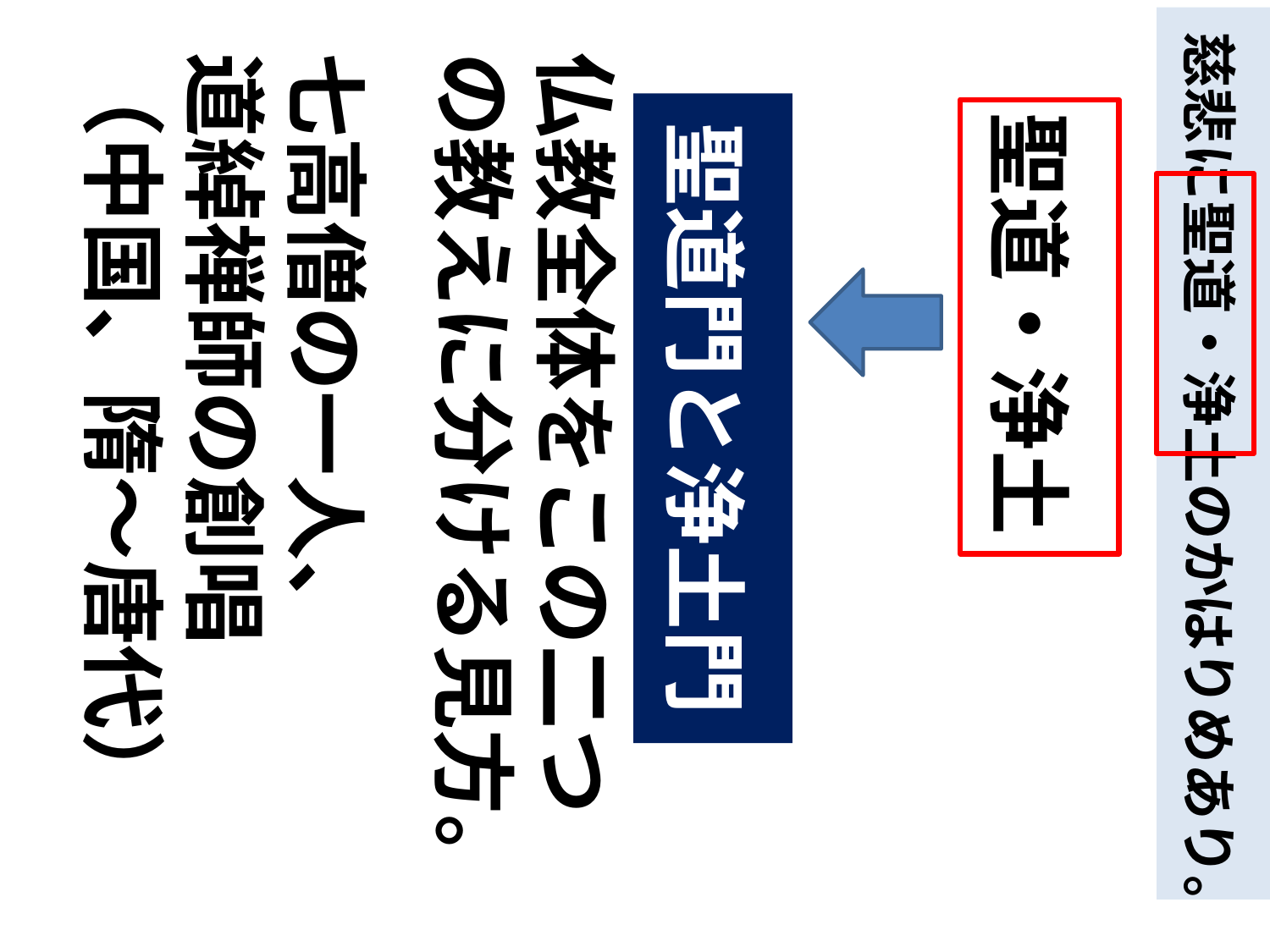

慈悲に聖道・浄土のかはりめあり。
七高僧の一人、
道綽禅師の創唱
（中国、隋～唐代）
仏教全体をこの二つの教えに分ける見方。
聖道門と浄土門
聖道・浄土